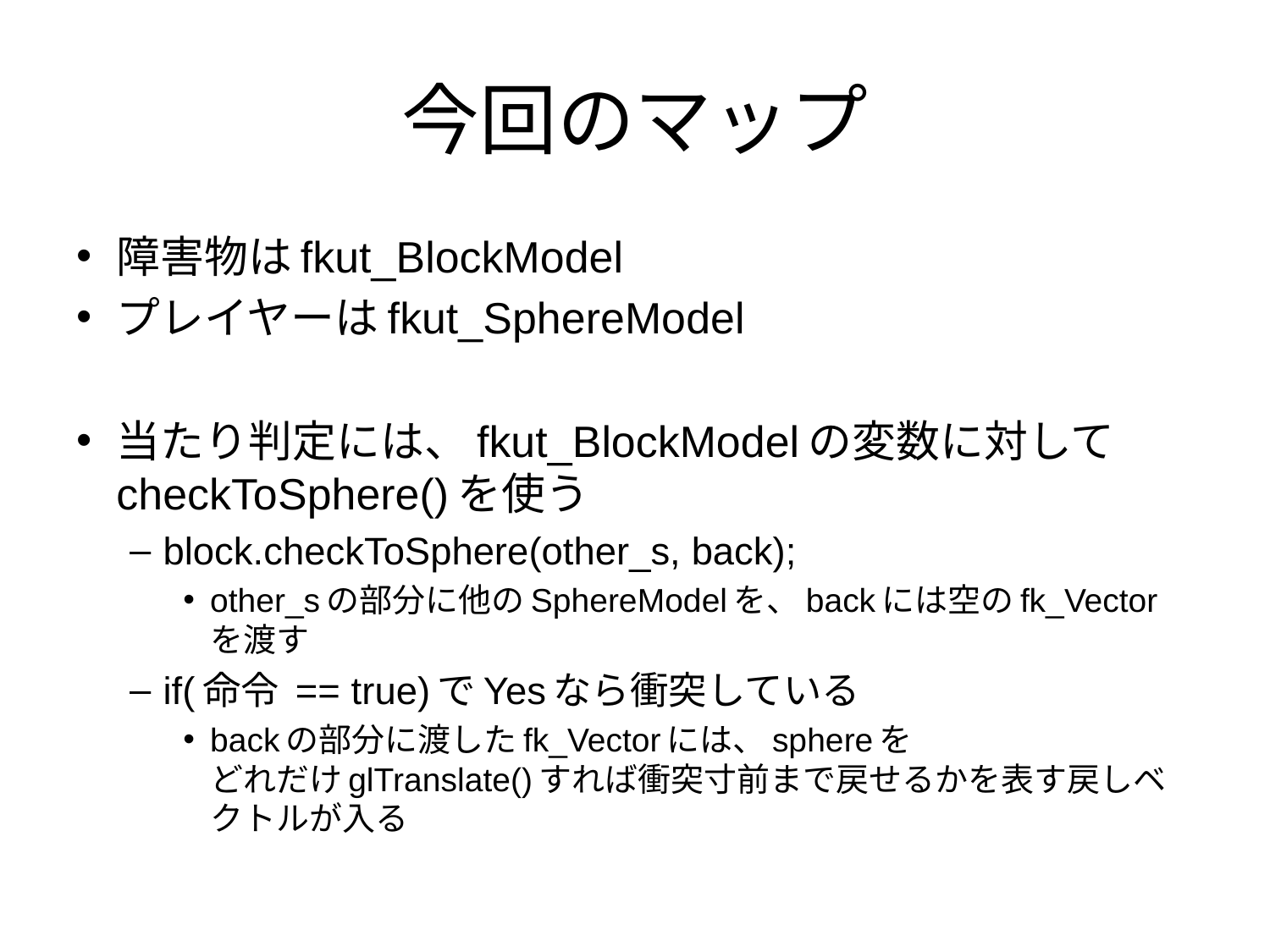

# 今回のマップ
障害物はfkut_BlockModel
プレイヤーはfkut_SphereModel

当たり判定には、fkut_BlockModelの変数に対してcheckToSphere()を使う
block.checkToSphere(other_s, back);
other_sの部分に他のSphereModelを、backには空のfk_Vectorを渡す
if(命令 == true)でYesなら衝突している
backの部分に渡したfk_Vectorには、sphereを
どれだけglTranslate()すれば衝突寸前まで戻せるかを表す戻しベクトルが入る